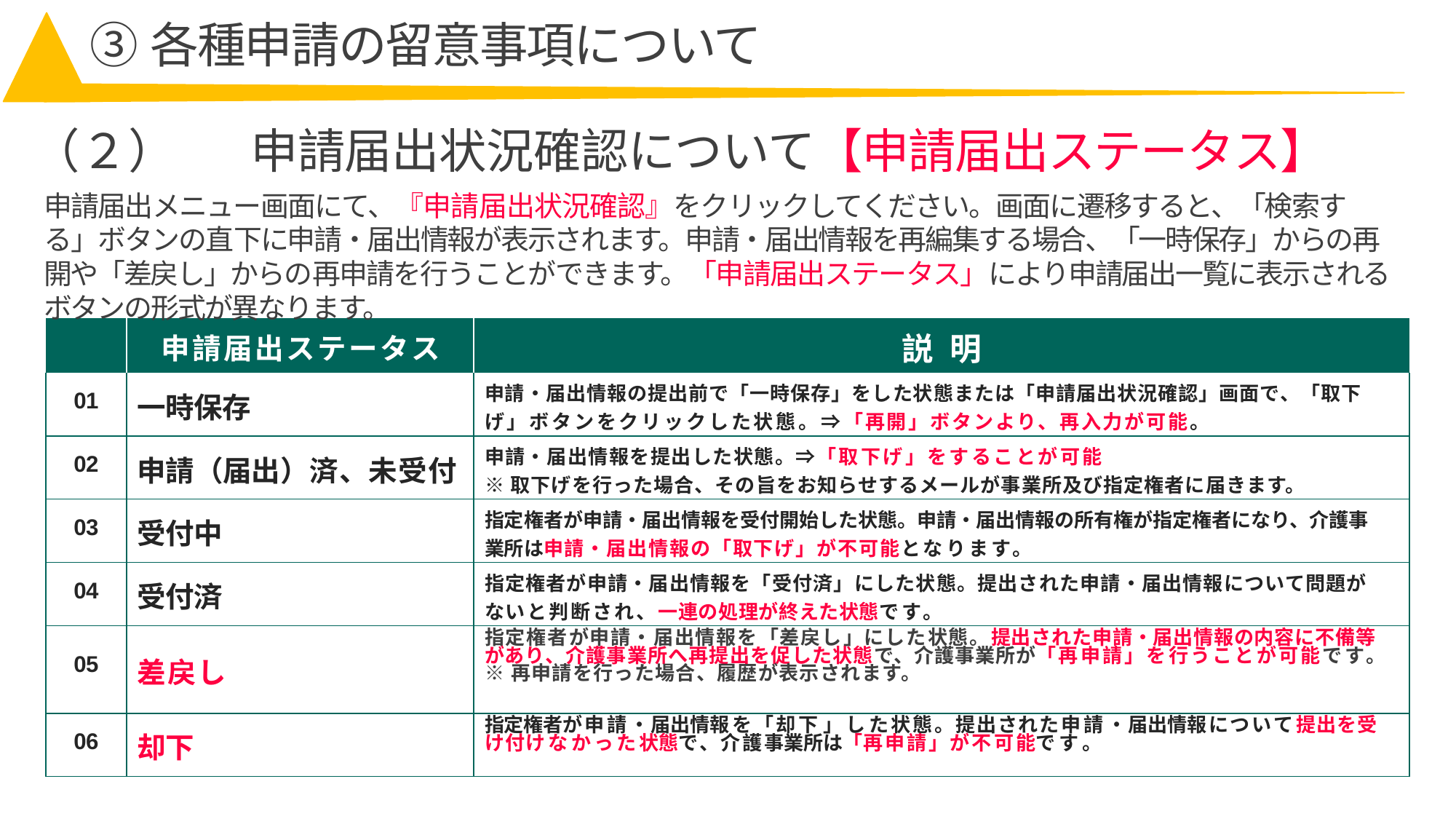

# ③各種申請の留意事項について
（２）	申請届出状況確認について【申請届出ステータス】
申請届出メニュー画面にて、『申請届出状況確認』をクリックしてください。画面に遷移すると、「検索する」ボタンの直下に申請・届出情報が表示されます。申請・届出情報を再編集する場合、「一時保存」からの再開や「差戻し」からの再申請を行うことができます。「申請届出ステータス」により申請届出一覧に表示されるボタンの形式が異なります。
|  | 申請届出ステータス | 説 明 |
| --- | --- | --- |
| 01 | 一時保存 | 申請・届出情報の提出前で「一時保存」をした状態または「申請届出状況確認」画面で、「取下げ」ボタンをクリックした状態。⇒「再開」ボタンより、再入力が可能。 |
| 02 | 申請（届出）済、未受付 | 申請・届出情報を提出した状態。⇒「取下げ」をすることが可能 ※取下げを行った場合、その旨をお知らせするメールが事業所及び指定権者に届きます。 |
| 03 | 受付中 | 指定権者が申請・届出情報を受付開始した状態。申請・届出情報の所有権が指定権者になり、介護事業所は申請・届出情報の「取下げ」が不可能となります。 |
| 04 | 受付済 | 指定権者が申請・届出情報を「受付済」にした状態。提出された申請・届出情報について問題がないと判断され、一連の処理が終えた状態です。 |
| 05 | 差戻し | 指定権者が申請・届出情報を「差戻し」にした状態。提出された申請・届出情報の内容に不備等があり、介護事業所へ再提出を促した状態で、介護事業所が「再申請」を行うことが可能です。 ※再申請を行った場合、履歴が表示されます。 |
| 06 | 却下 | 指定権者が申請・届出情報を「却下」した状態。提出された申請・届出情報について提出を受け付けなかった状態で、介護事業所は「再申請」が不可能です。 |